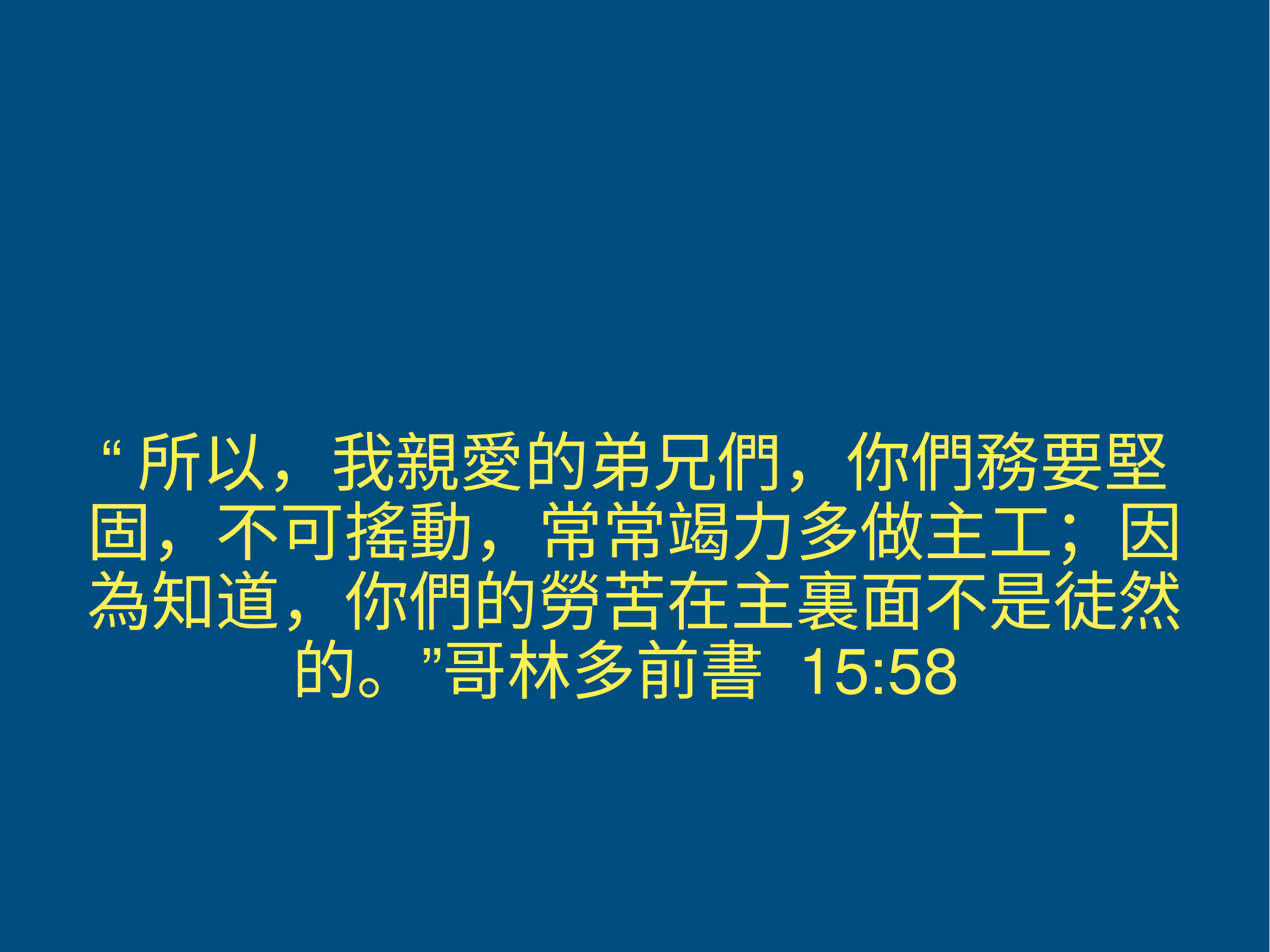

#

“所以，我親愛的弟兄們，你們務要堅固，不可搖動，常常竭力多做主工；因為知道，你們的勞苦在主裏面不是徒然的。”哥林多前書 15:58